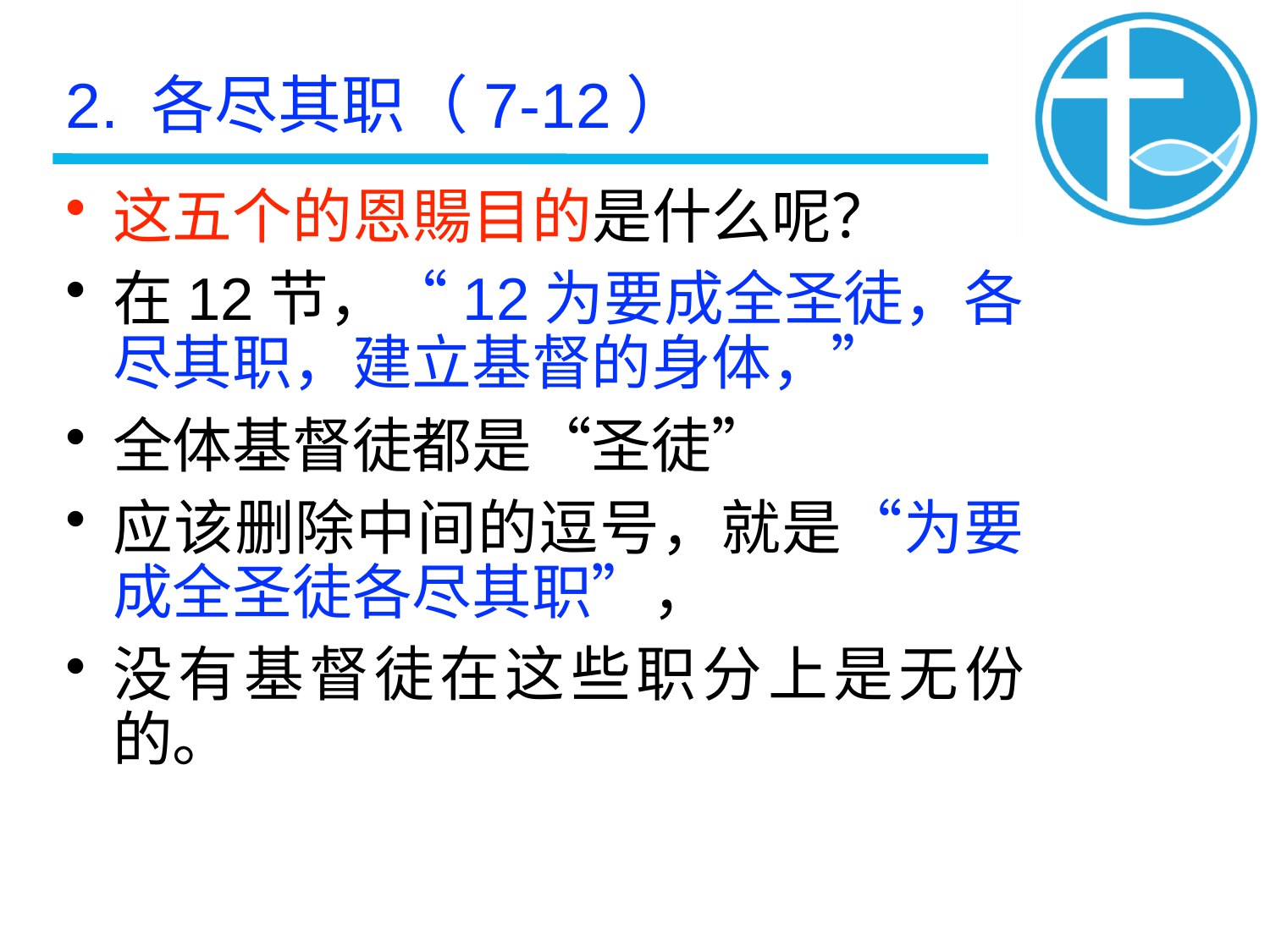

2. 各尽其职（7-12）
这五个的恩𧶽目的是什么呢？
在12节，“12为要成全圣徒，各尽其职，建立基督的身体，”
全体基督徒都是“圣徒”
应该删除中间的逗号，就是“为要成全圣徒各尽其职”，
没有基督徒在这些职分上是无份的。